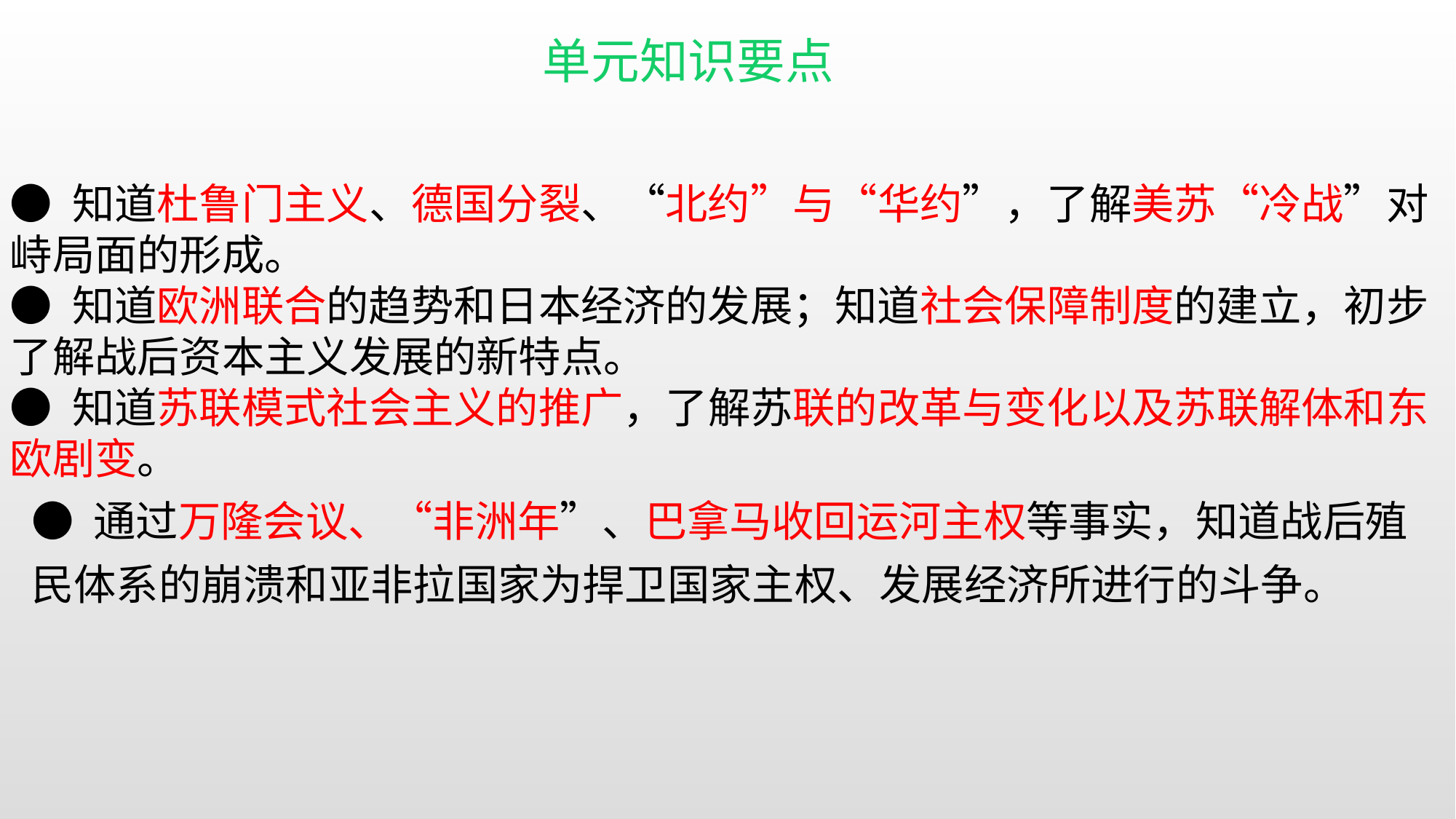

单元知识要点
● 知道杜鲁门主义、德国分裂、“北约”与“华约”，了解美苏“冷战”对峙局面的形成。● 知道欧洲联合的趋势和日本经济的发展；知道社会保障制度的建立，初步了解战后资本主义发展的新特点。● 知道苏联模式社会主义的推广，了解苏联的改革与变化以及苏联解体和东欧剧变。● 通过万隆会议、“非洲年”、巴拿马收回运河主权等事实，知道战后殖民体系的崩溃和亚非拉国家为捍卫国家主权、发展经济所进行的斗争。